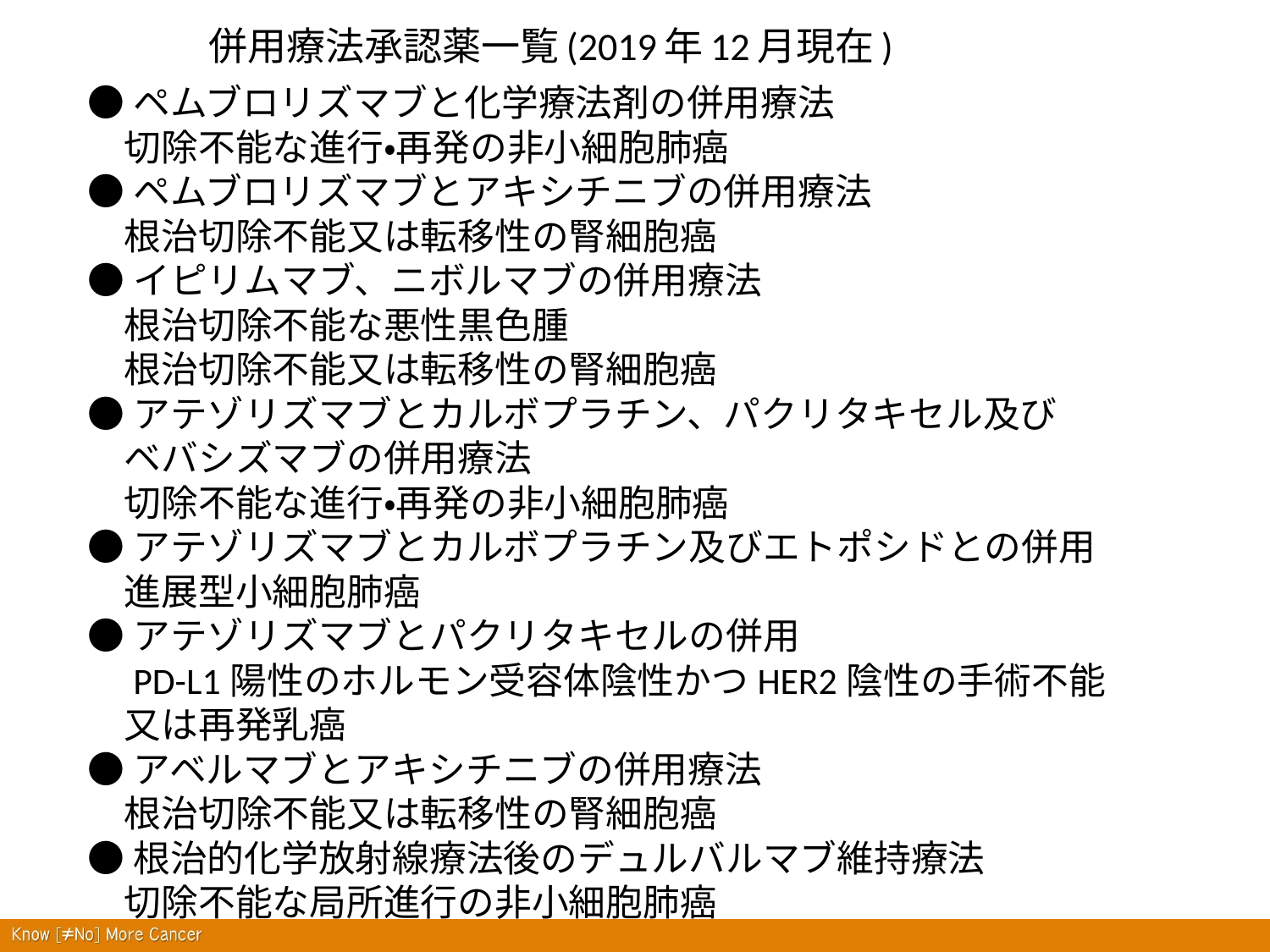

# 併用療法承認薬一覧(2019年12月現在)
●ペムブロリズマブと化学療法剤の併用療法
　切除不能な進行・再発の非小細胞肺癌
●ペムブロリズマブとアキシチニブの併用療法
　根治切除不能又は転移性の腎細胞癌
●イピリムマブ、ニボルマブの併用療法
　根治切除不能な悪性黒色腫
　根治切除不能又は転移性の腎細胞癌
●アテゾリズマブとカルボプラチン、パクリタキセル及び
　ベバシズマブの併用療法
　切除不能な進行・再発の非小細胞肺癌
●アテゾリズマブとカルボプラチン及びエトポシドとの併用
　進展型小細胞肺癌
●アテゾリズマブとパクリタキセルの併用
　PD-L1陽性のホルモン受容体陰性かつHER2陰性の手術不能
　又は再発乳癌
●アベルマブとアキシチニブの併用療法
　根治切除不能又は転移性の腎細胞癌
●根治的化学放射線療法後のデュルバルマブ維持療法
　切除不能な局所進行の非小細胞肺癌